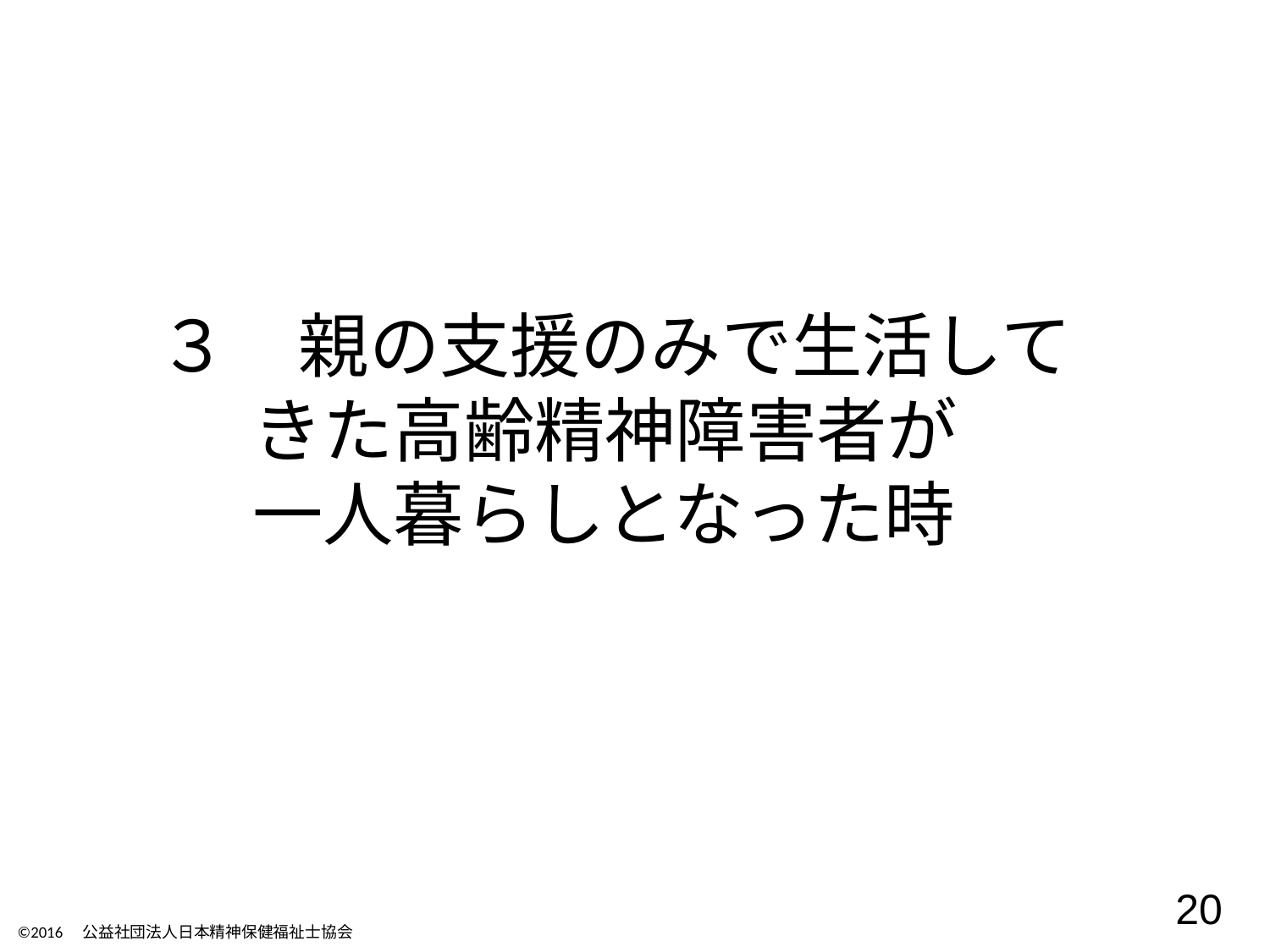

３　親の支援のみで生活してきた高齢精神障害者が
一人暮らしとなった時

20
©2016　公益社団法人日本精神保健福祉士協会